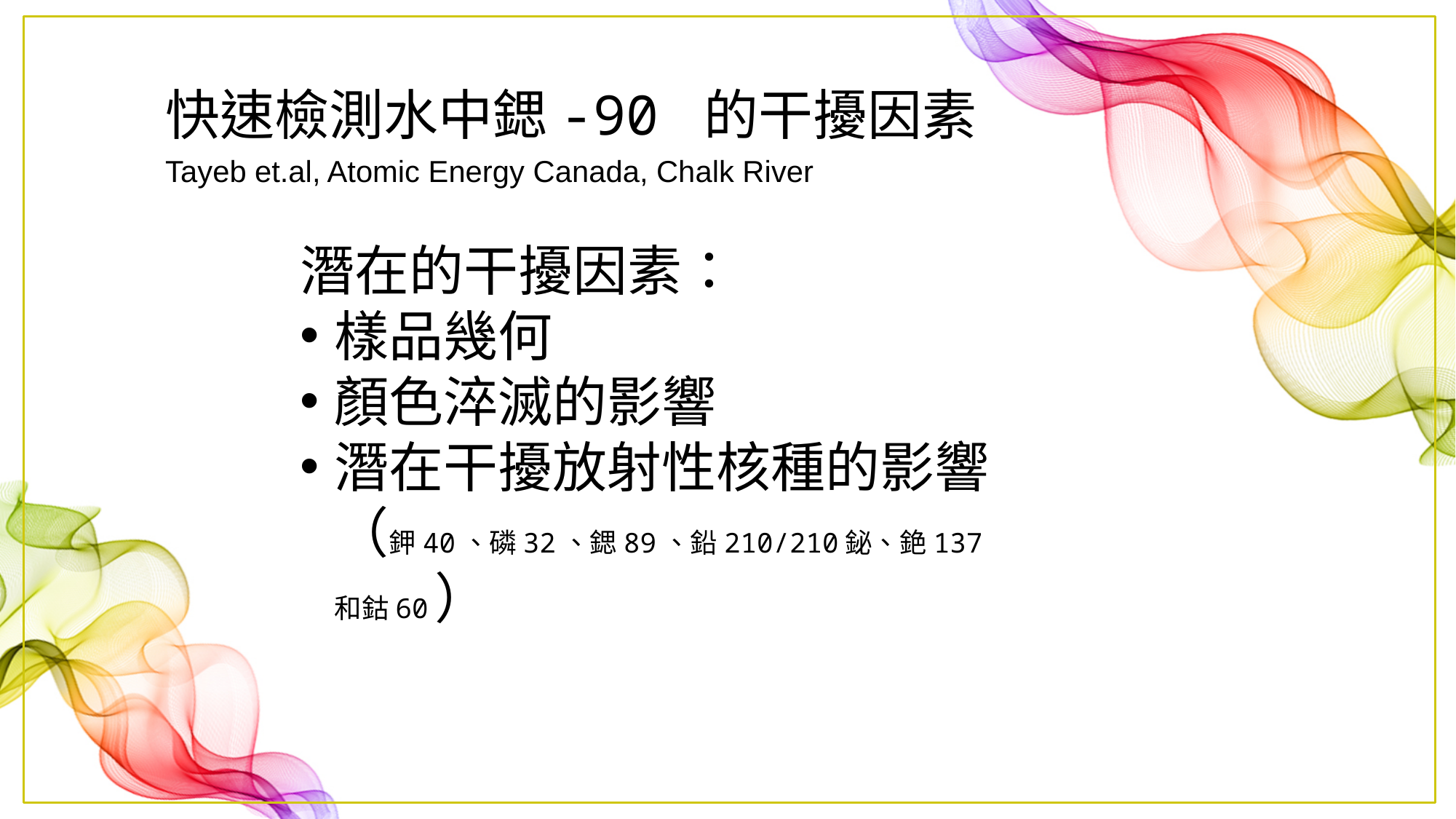

#
快速檢測水中鍶-90 的干擾因素
Tayeb et.al, Atomic Energy Canada, Chalk River
Free PPT Templates - Standard (4:3)
潛在的干擾因素：
樣品幾何
顏色淬滅的影響
潛在干擾放射性核種的影響 （鉀40、磷32、鍶89、鉛210/210鉍、銫137和鈷60）